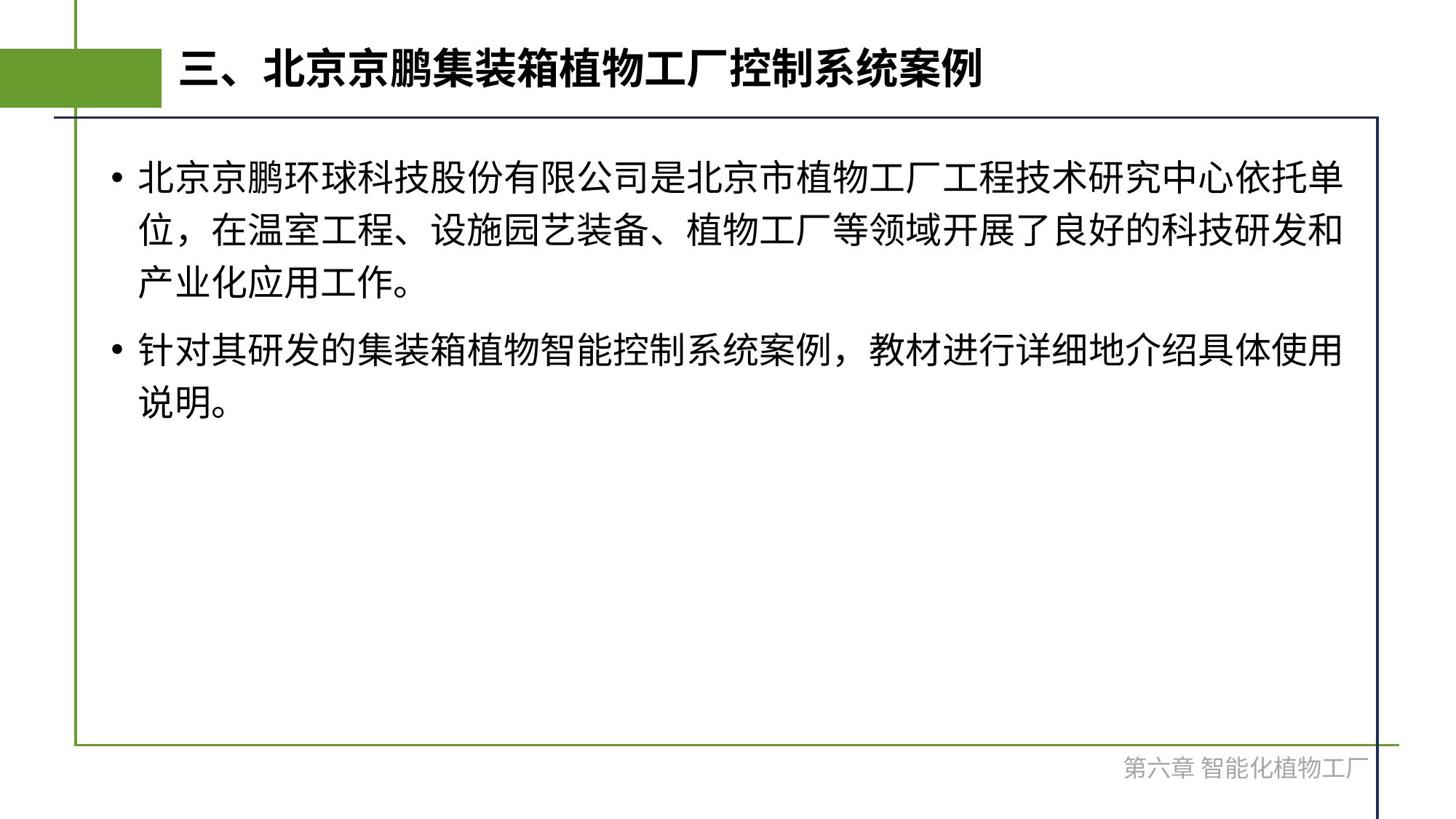

# 三、北京京鹏集装箱植物工厂控制系统案例
北京京鹏环球科技股份有限公司是北京市植物工厂工程技术研究中心依托单位，在温室工程、设施园艺装备、植物工厂等领域开展了良好的科技研发和产业化应用工作。
针对其研发的集装箱植物智能控制系统案例，教材进行详细地介绍具体使用说明。
第六章 智能化植物工厂